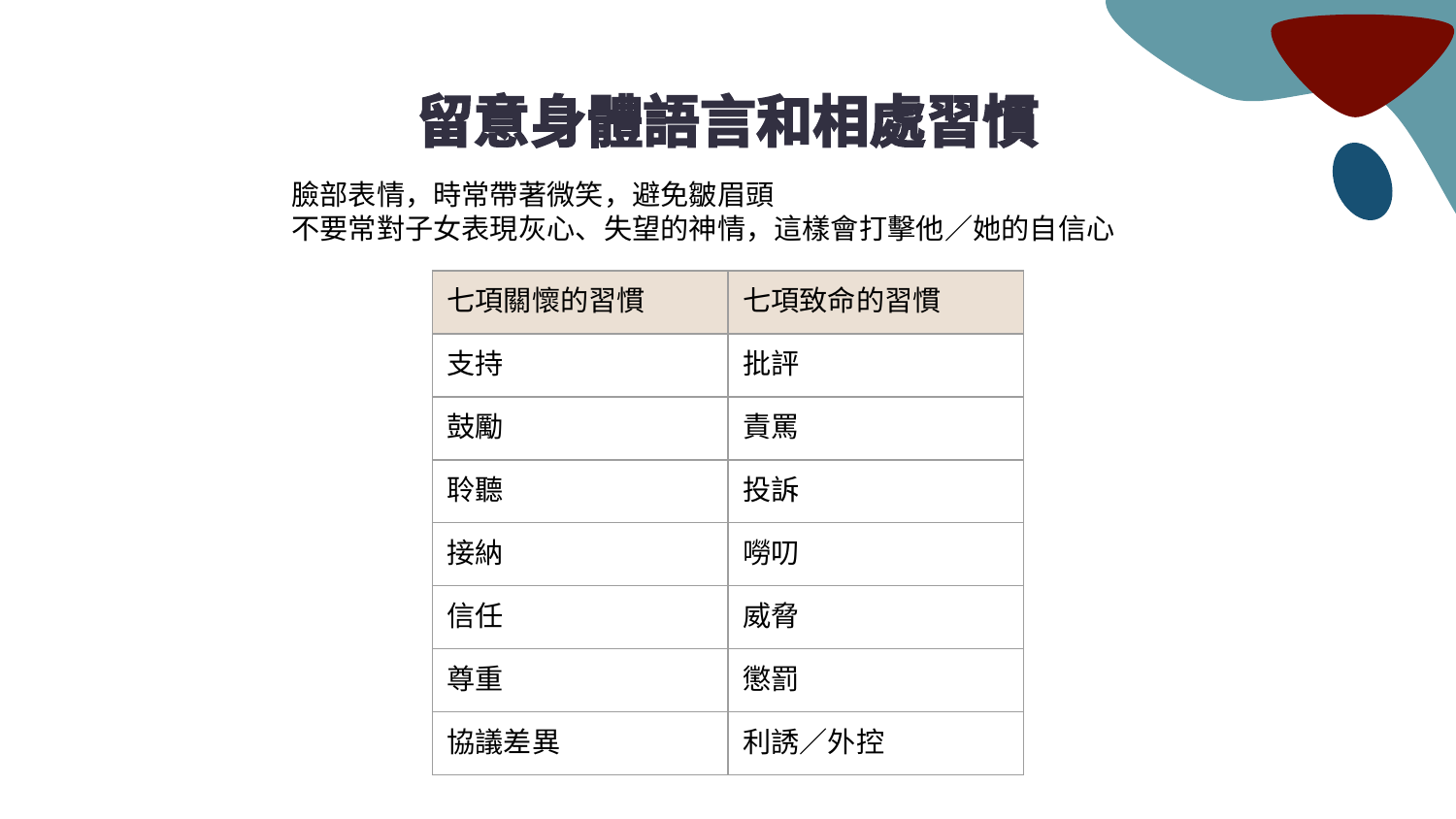

# 留意身體語言和相處習慣
臉部表情，時常帶著微笑，避免皺眉頭
不要常對子女表現灰心、失望的神情，這樣會打擊他／她的自信心
| 七項關懷的習慣 | 七項致命的習慣 |
| --- | --- |
| 支持 | 批評 |
| 鼓勵 | 責罵 |
| 聆聽 | 投訴 |
| 接納 | 嘮叨 |
| 信任 | 威脅 |
| 尊重 | 懲罰 |
| 協議差異 | 利誘／外控 |